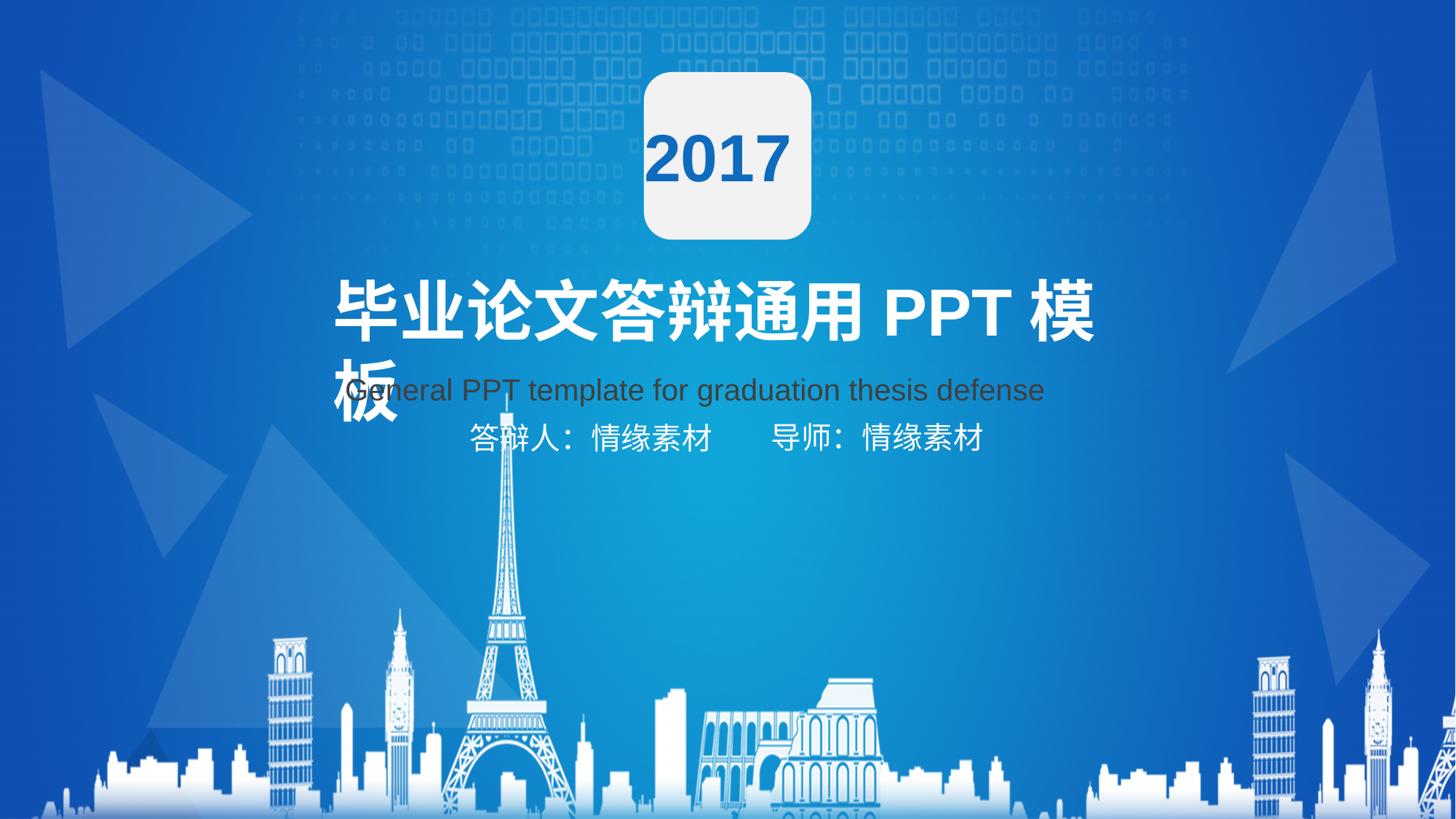

2017
毕业论文答辩通用PPT模板
General PPT template for graduation thesis defense
导师：情缘素材
答辩人：情缘素材